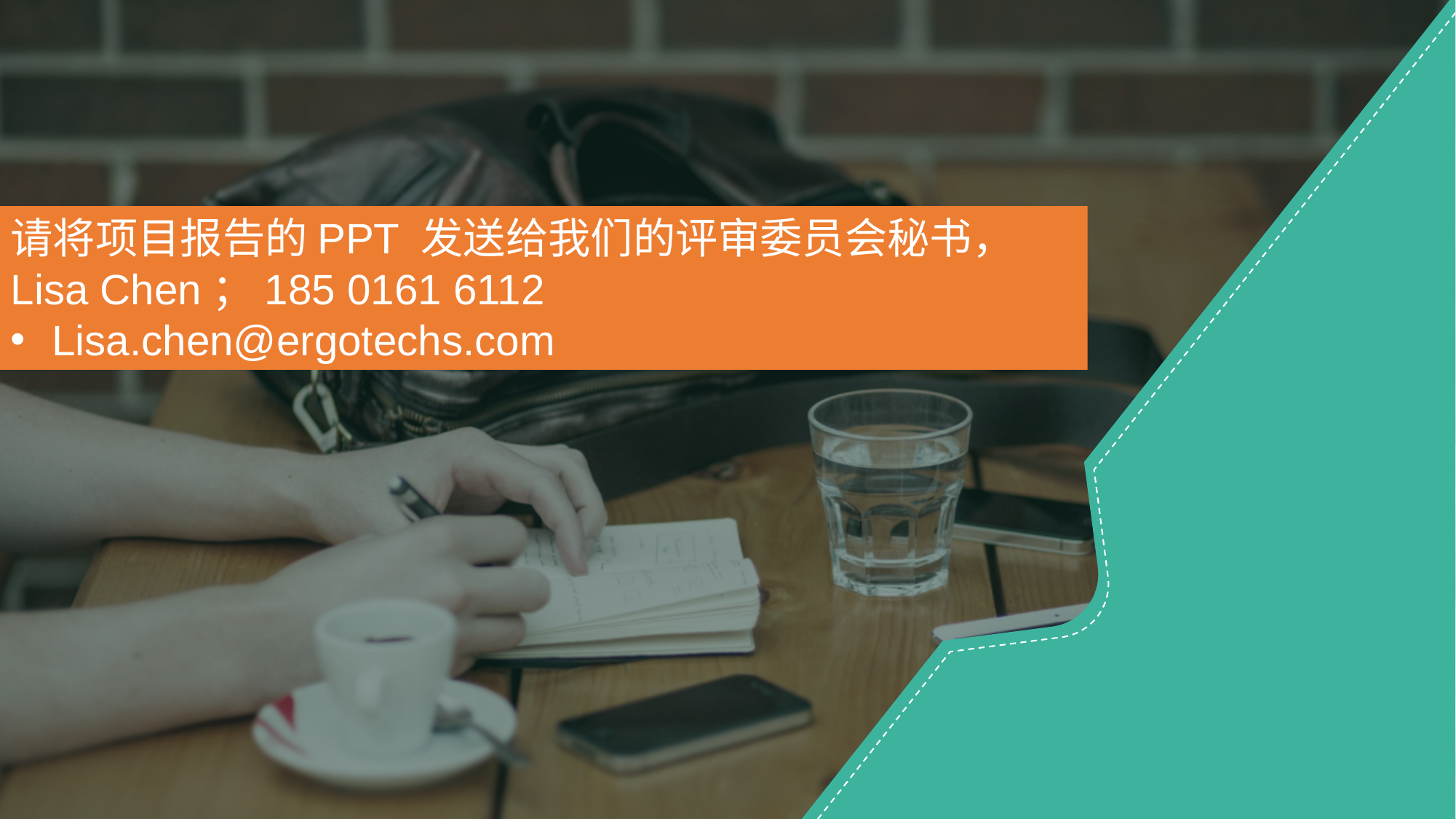

请将项目报告的PPT 发送给我们的评审委员会秘书，
Lisa Chen；185 0161 6112
Lisa.chen@ergotechs.com